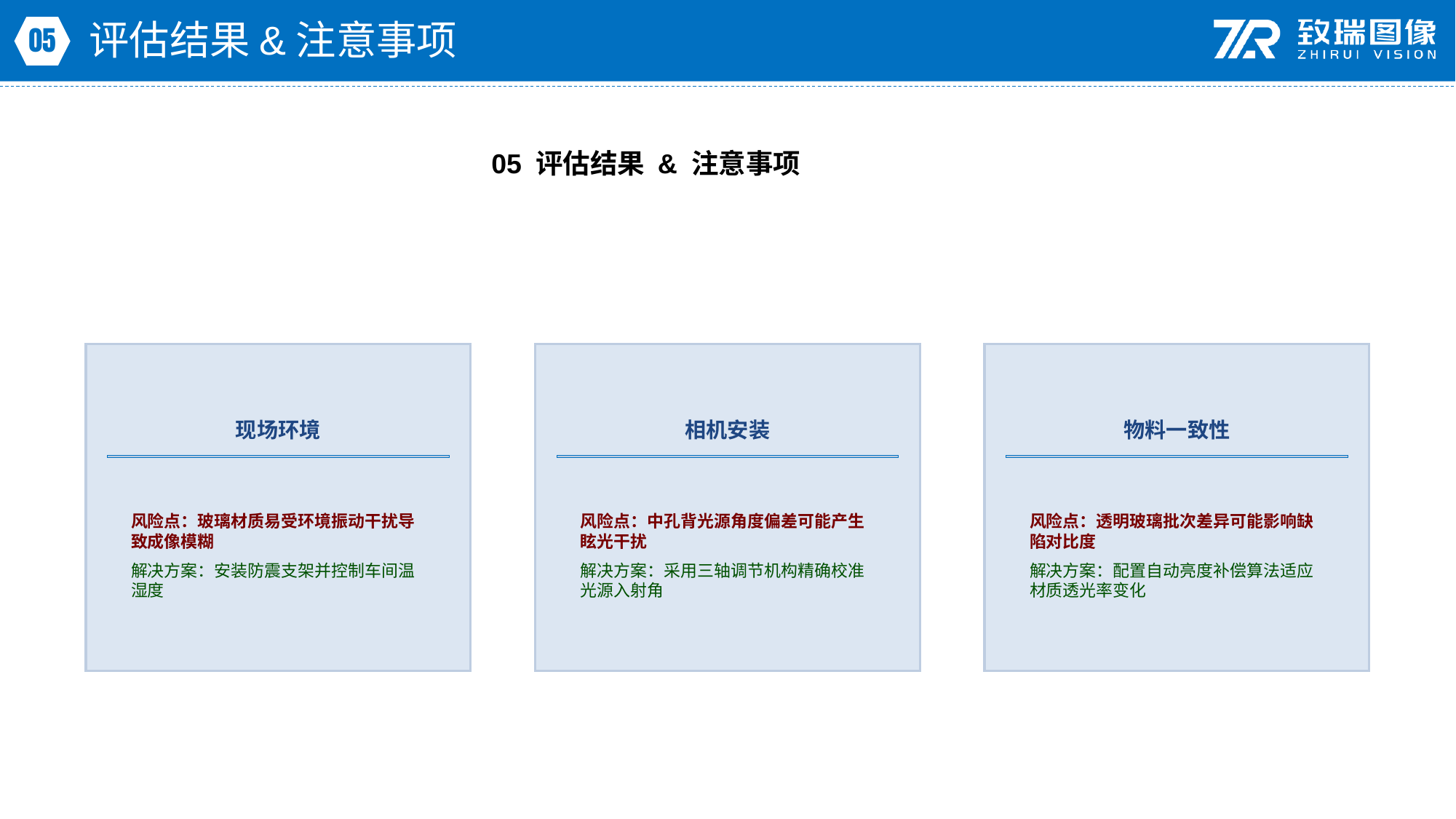

评估结果&注意事项
05

05 评估结果 & 注意事项

现场环境

相机安装

物料一致性

风险点：玻璃材质易受环境振动干扰导致成像模糊
解决方案：安装防震支架并控制车间温湿度

风险点：中孔背光源角度偏差可能产生眩光干扰
解决方案：采用三轴调节机构精确校准光源入射角

风险点：透明玻璃批次差异可能影响缺陷对比度
解决方案：配置自动亮度补偿算法适应材质透光率变化